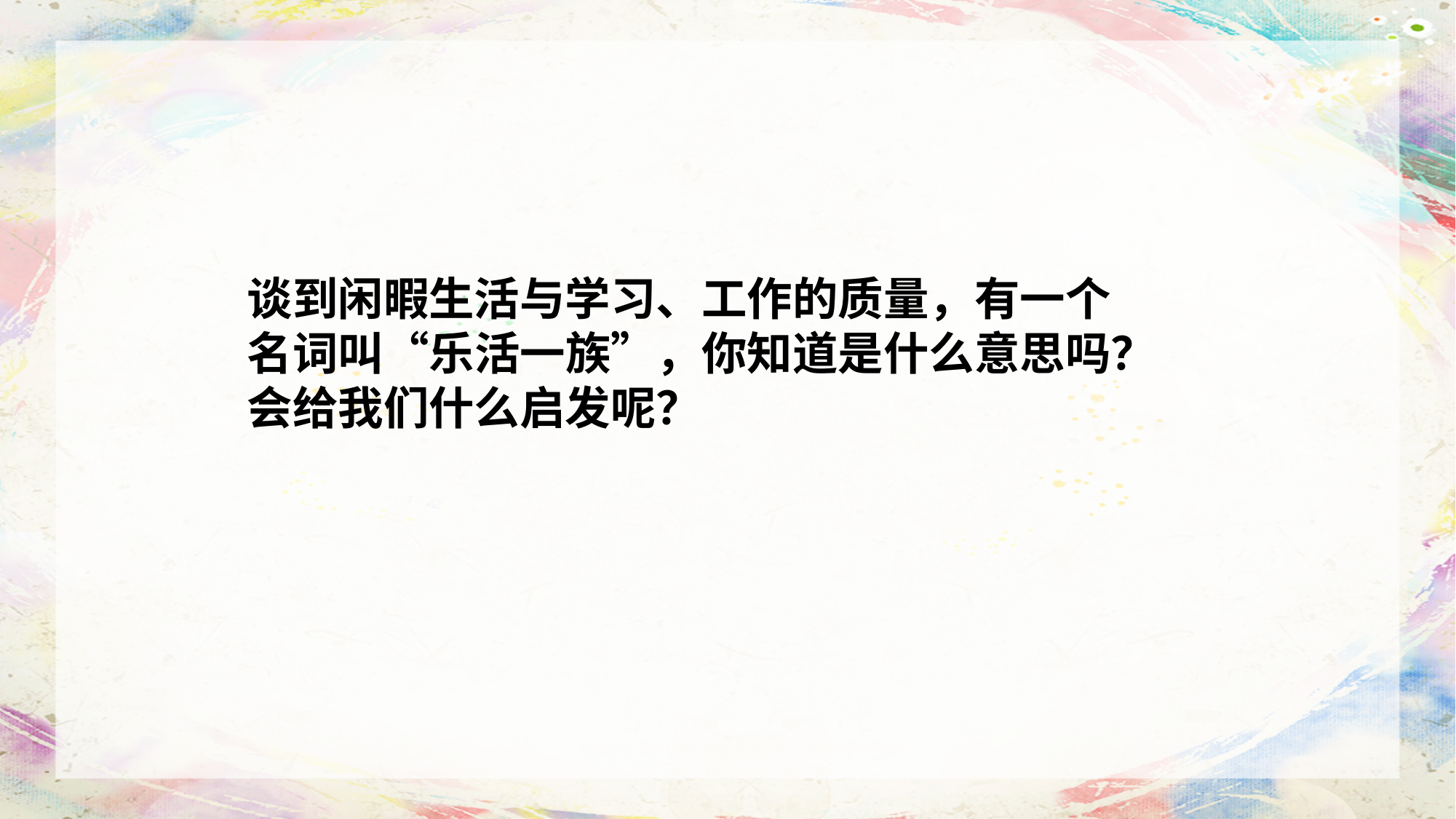

谈到闲暇生活与学习、工作的质量，有一个名词叫“乐活一族”，你知道是什么意思吗？会给我们什么启发呢？